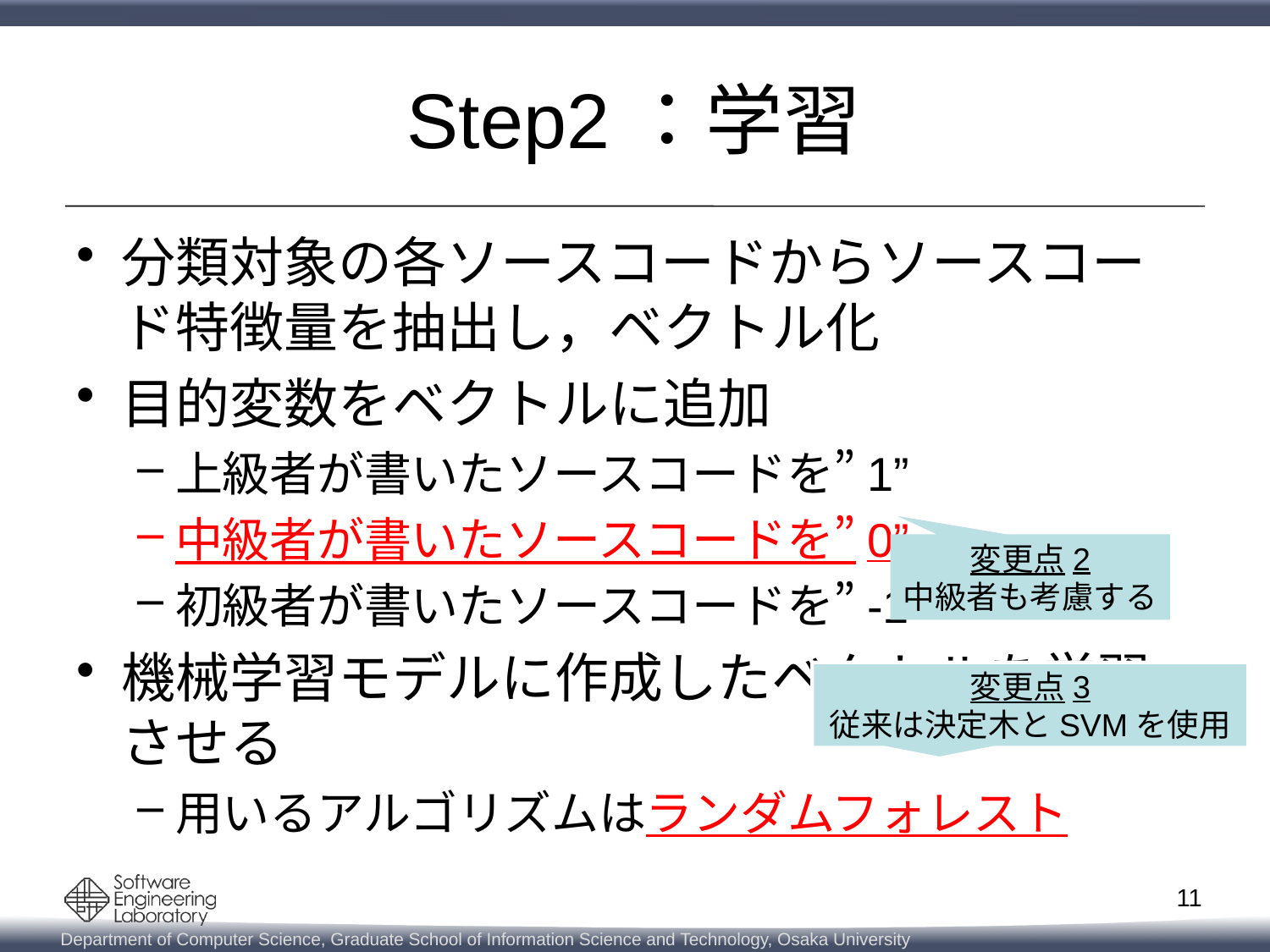

# Step2：学習
分類対象の各ソースコードからソースコード特徴量を抽出し，ベクトル化
目的変数をベクトルに追加
上級者が書いたソースコードを”1”
中級者が書いたソースコードを”0”
初級者が書いたソースコードを”-1”
機械学習モデルに作成したベクトルを学習させる
用いるアルゴリズムはランダムフォレスト
変更点2
中級者も考慮する
変更点3
従来は決定木とSVMを使用
11